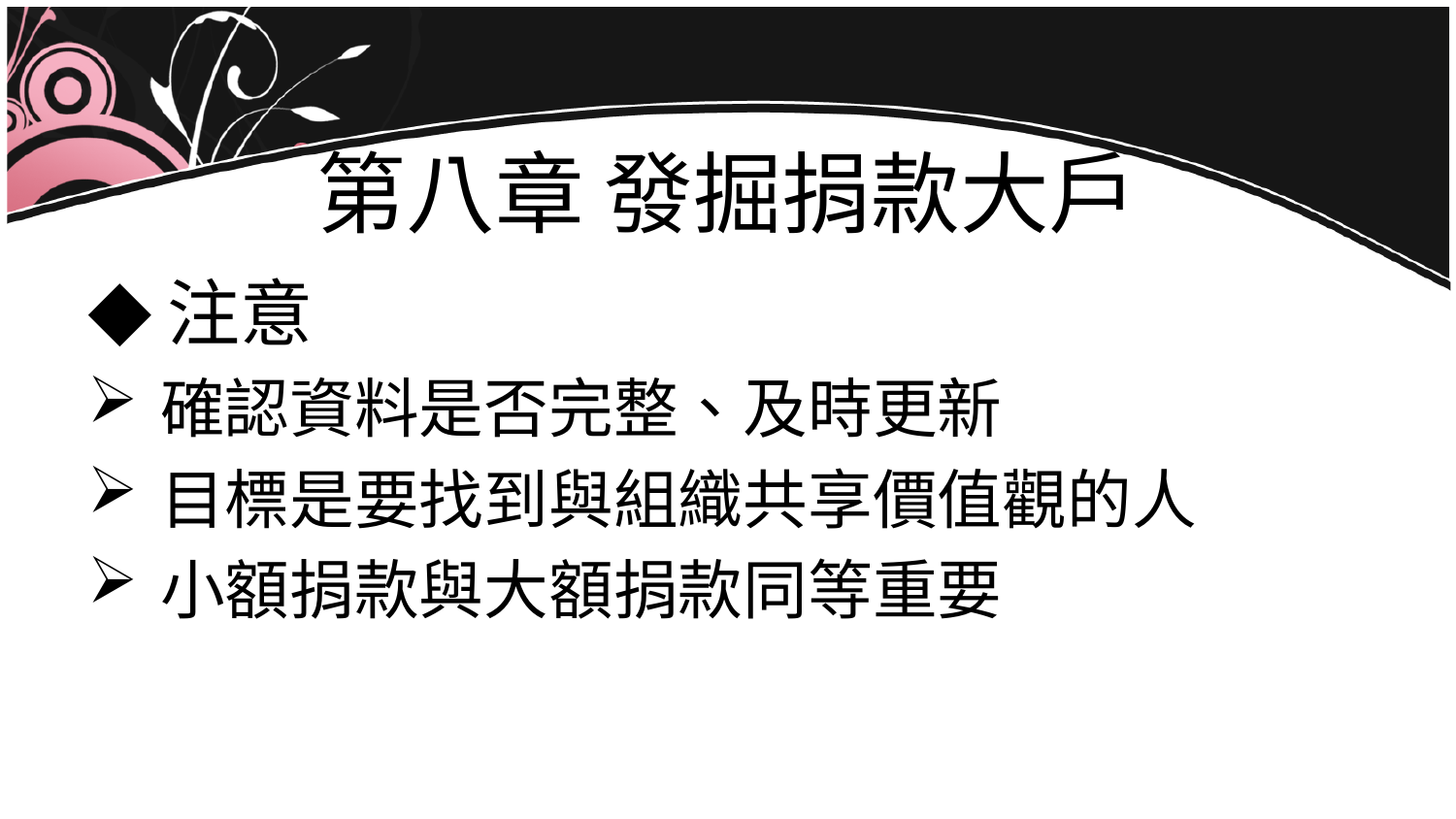

# 第八章 發掘捐款大戶
◆注意
確認資料是否完整、及時更新
目標是要找到與組織共享價值觀的人
小額捐款與大額捐款同等重要